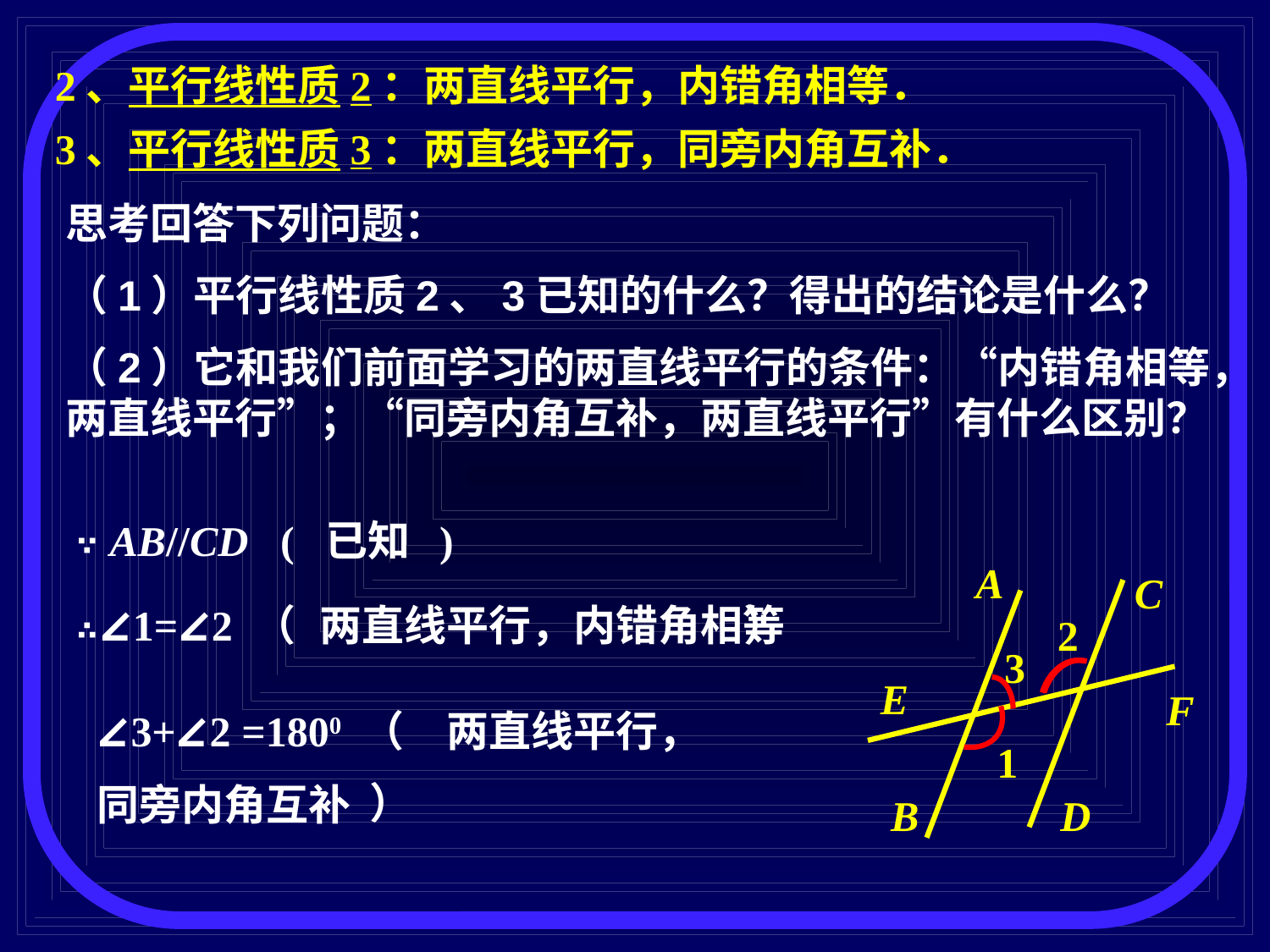

2、平行线性质2：两直线平行，内错角相等．
3、平行线性质3：两直线平行，同旁内角互补．
思考回答下列问题：
（1）平行线性质2、3已知的什么？得出的结论是什么？
（2）它和我们前面学习的两直线平行的条件：“内错角相等，两直线平行”；“同旁内角互补，两直线平行”有什么区别？
∵ AB//CD   (  已知  )
A
C

B
D
∴∠1=∠2 （                                               ）
两直线平行，内错角相等
2
3

1

E
F
    ∠3+∠2 =1800 （
                                ）
两直线平行，
同旁内角互补